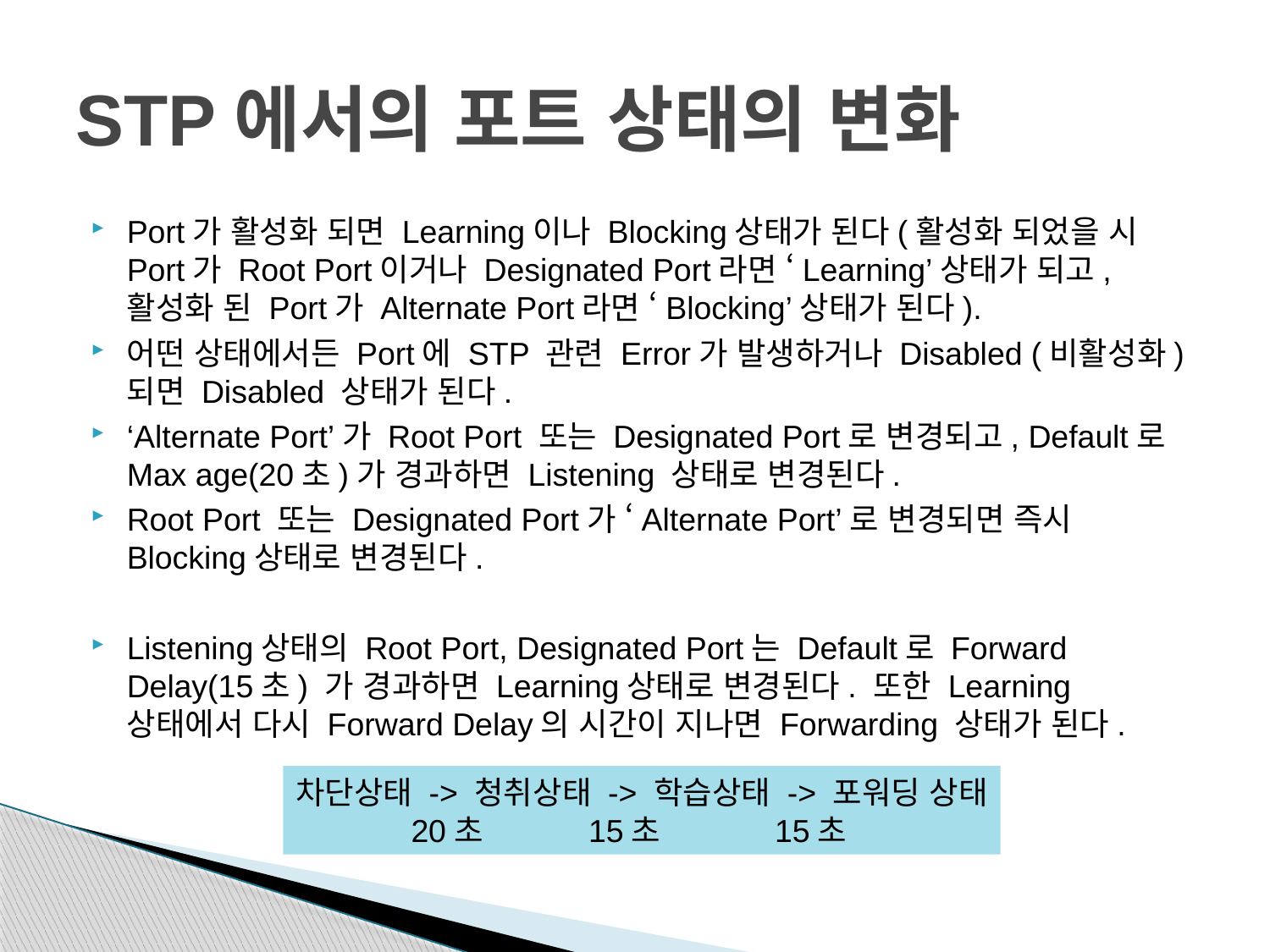

# STP에서의 포트 상태의 변화
Port가 활성화 되면 Learning이나 Blocking상태가 된다(활성화 되었을 시 Port가 Root Port이거나 Designated Port라면 ‘Learning’상태가 되고, 활성화 된 Port가 Alternate Port라면 ‘Blocking’상태가 된다).
어떤 상태에서든 Port에 STP 관련 Error가 발생하거나 Disabled (비활성화)되면 Disabled 상태가 된다.
‘Alternate Port’가 Root Port 또는 Designated Port로 변경되고, Default로 Max age(20초)가 경과하면 Listening 상태로 변경된다.
Root Port 또는 Designated Port가 ‘Alternate Port’로 변경되면 즉시 Blocking상태로 변경된다.

Listening상태의 Root Port, Designated Port는 Default로 Forward Delay(15초) 가 경과하면 Learning상태로 변경된다. 또한 Learning상태에서 다시 Forward Delay의 시간이 지나면 Forwarding 상태가 된다.
차단상태 -> 청취상태 -> 학습상태 -> 포워딩 상태
             20초           15초            15초